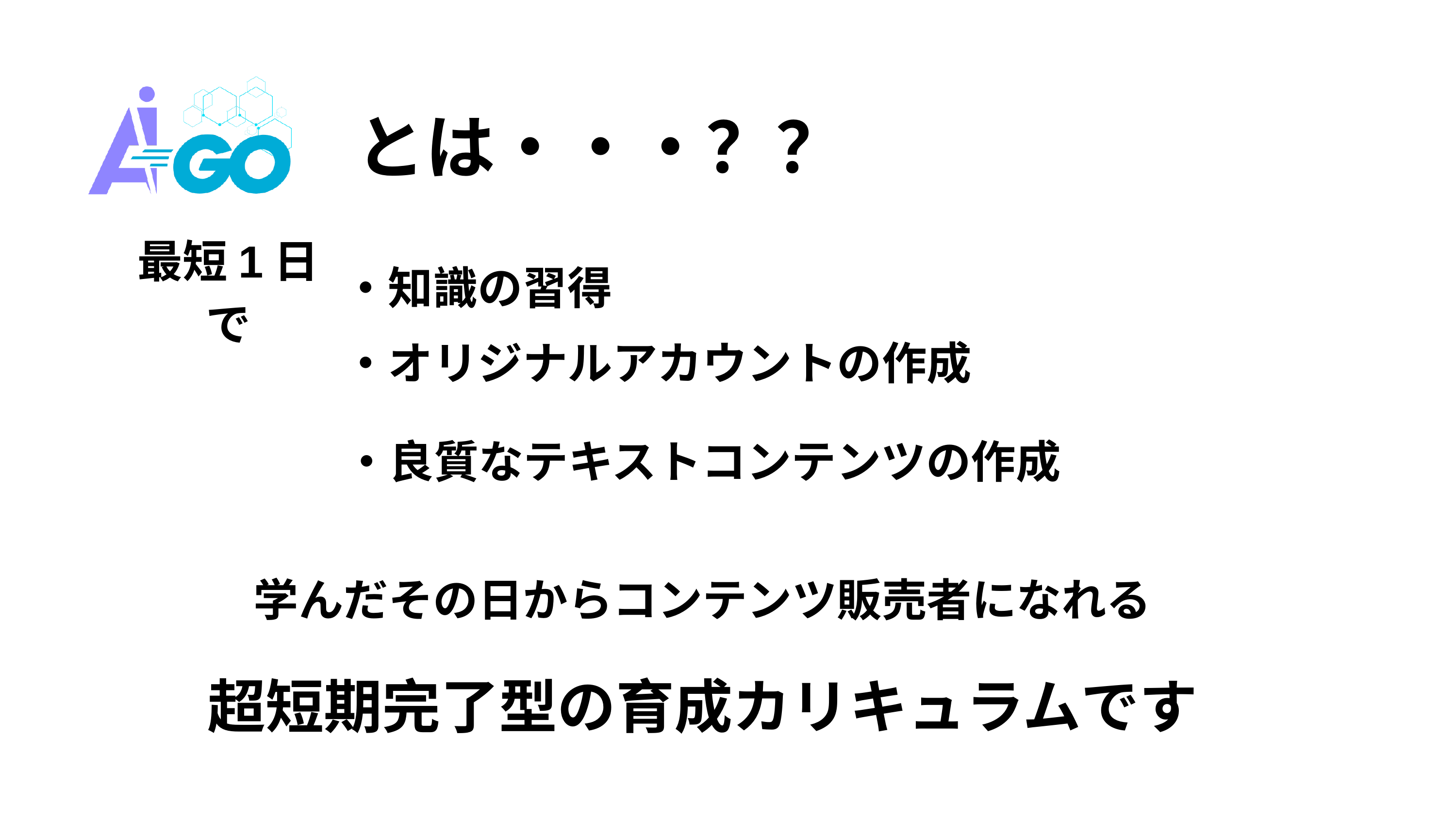

とは・・・？？
最短1日で
・知識の習得
・オリジナルアカウントの作成
・良質なテキストコンテンツの作成
学んだその日からコンテンツ販売者になれる
超短期完了型の育成カリキュラムです